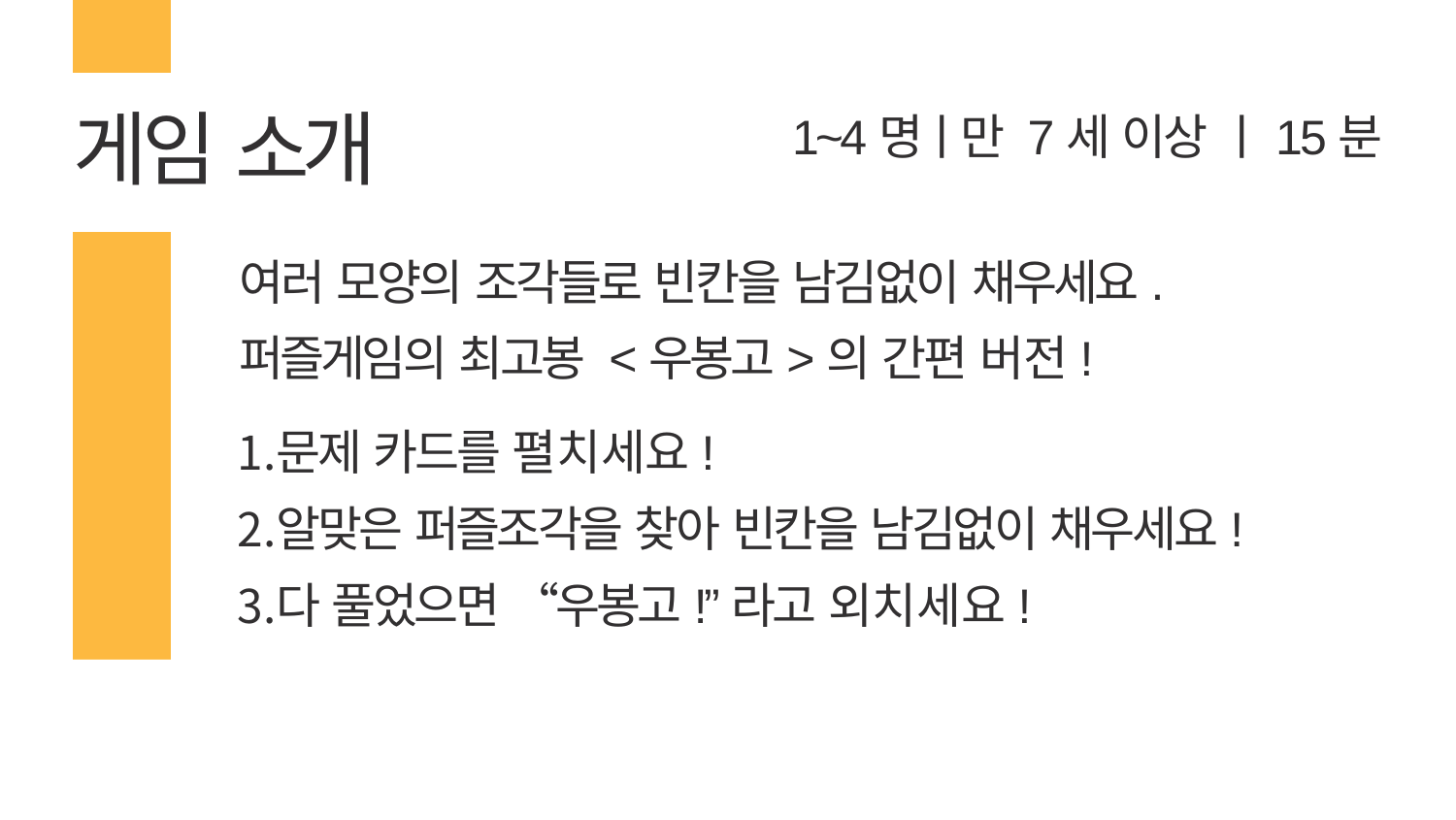

# 게임 소개
1~4명ㅣ만 7세 이상 ㅣ15분
여러 모양의 조각들로 빈칸을 남김없이 채우세요.
퍼즐게임의 최고봉 <우봉고>의 간편 버전!
문제 카드를 펼치세요!
알맞은 퍼즐조각을 찾아 빈칸을 남김없이 채우세요!
다 풀었으면 “우봉고!”라고 외치세요!